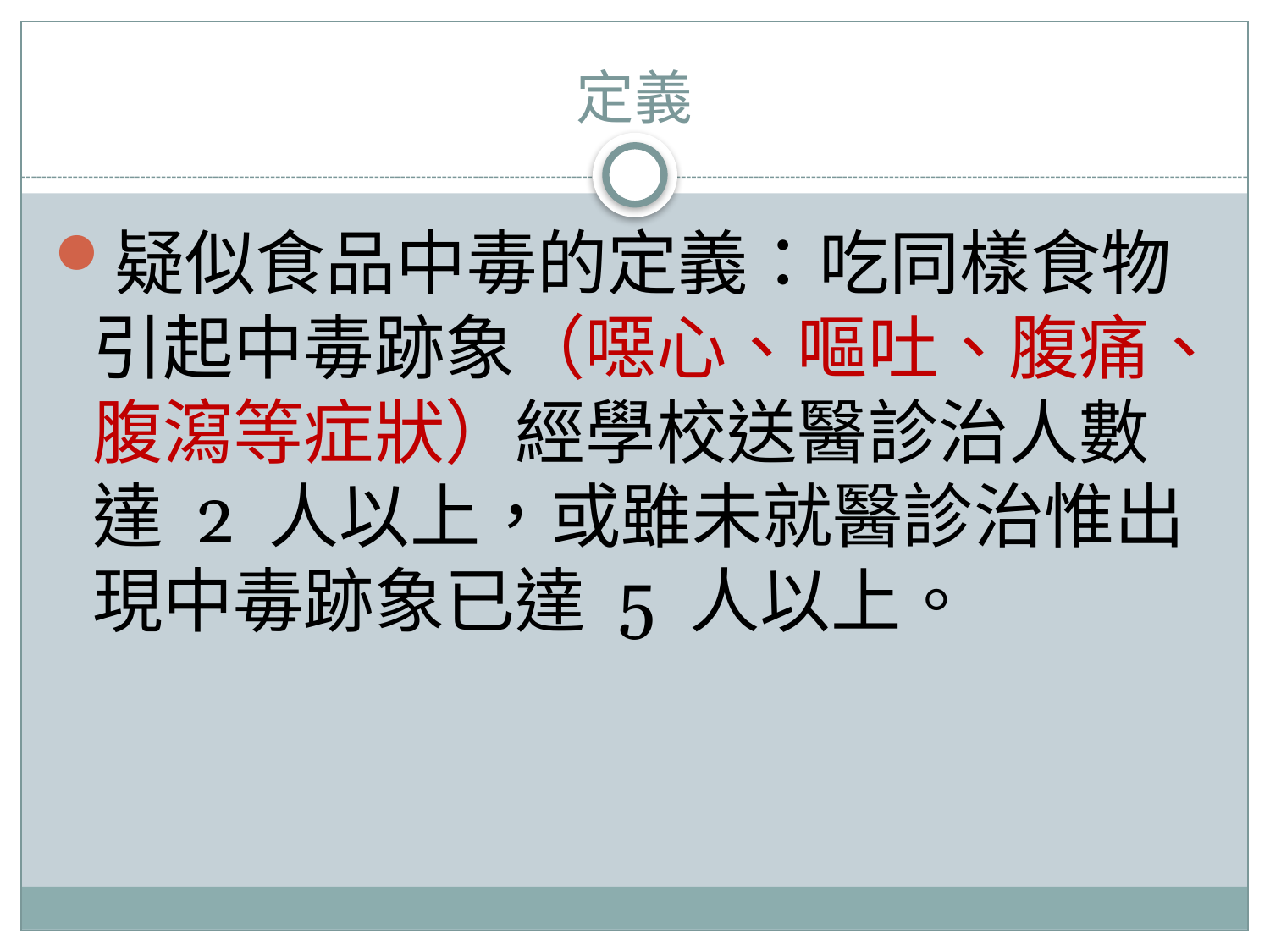

# 定義
疑似食品中毒的定義：吃同樣食物引起中毒跡象（噁心、嘔吐、腹痛、腹瀉等症狀）經學校送醫診治人數達 2 人以上，或雖未就醫診治惟出現中毒跡象已達 5 人以上。